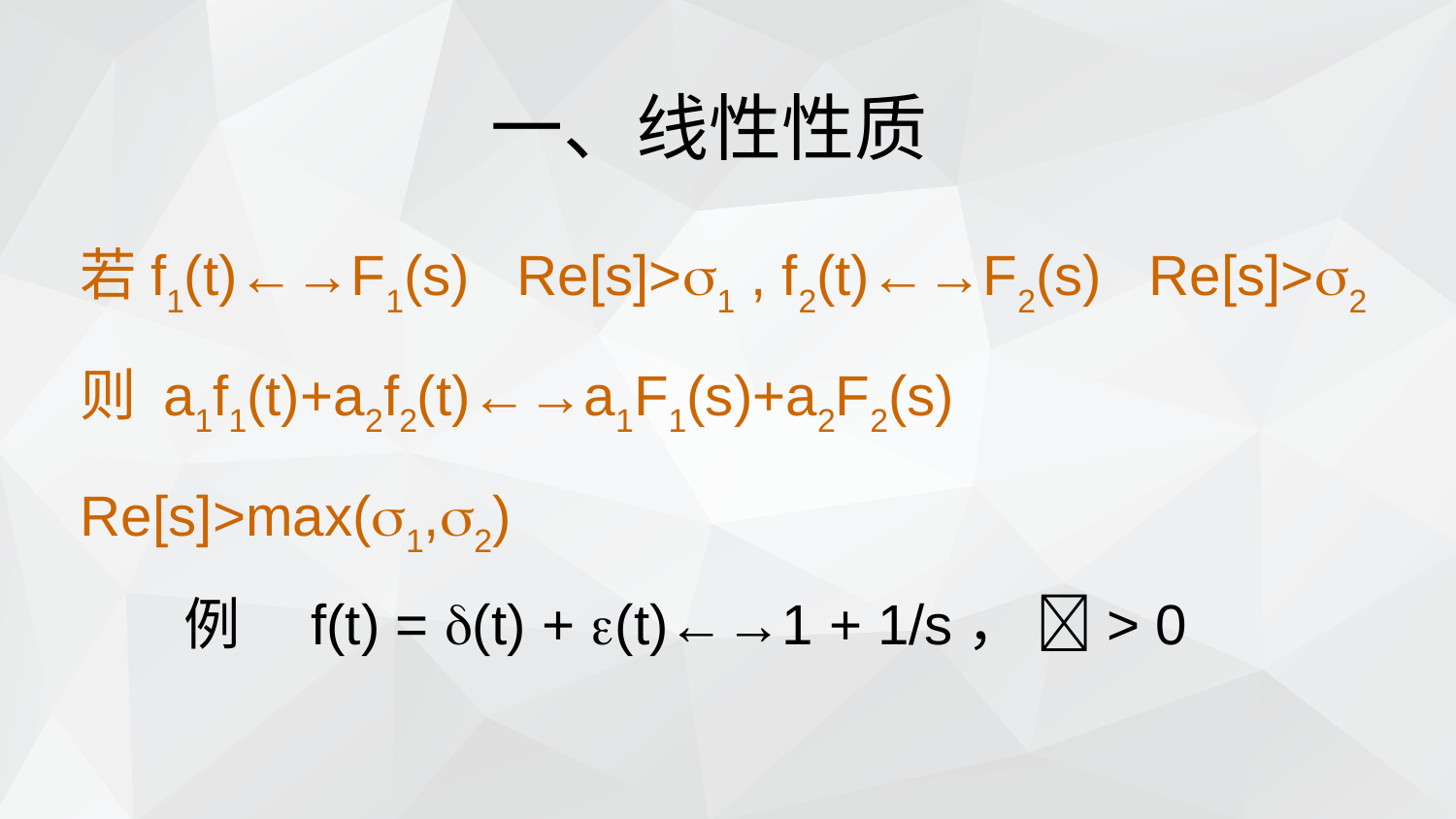

一、线性性质
若f1(t)←→F1(s)   Re[s]>σ1 , f2(t)←→F2(s)   Re[s]>σ2
则 a1f1(t)+a2f2(t)←→a1F1(s)+a2F2(s)  Re[s]>max(σ1,σ2)
例　f(t) = δ(t) + ε(t)←→1 + 1/s， σ> 0